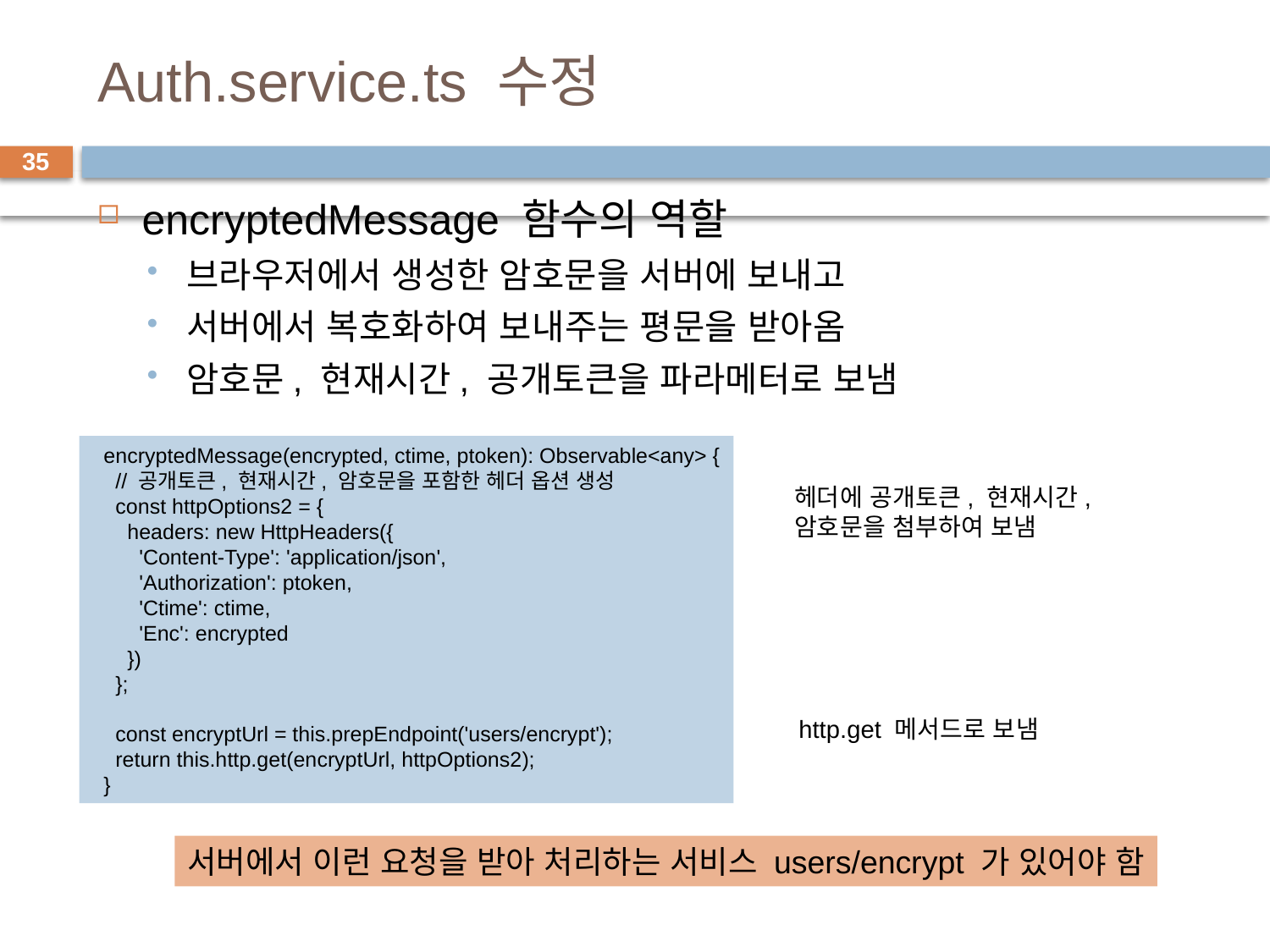

# Auth.service.ts 수정
35
encryptedMessage 함수의 역할
브라우저에서 생성한 암호문을 서버에 보내고
서버에서 복호화하여 보내주는 평문을 받아옴
암호문, 현재시간, 공개토큰을 파라메터로 보냄
  encryptedMessage(encrypted, ctime, ptoken): Observable<any> {
    // 공개토큰, 현재시간, 암호문을 포함한 헤더 옵션 생성
    const httpOptions2 = {
      headers: new HttpHeaders({
        'Content-Type': 'application/json',
        'Authorization': ptoken,
        'Ctime': ctime,
        'Enc': encrypted
      })
    };
    const encryptUrl = this.prepEndpoint('users/encrypt');
    return this.http.get(encryptUrl, httpOptions2);
  }
헤더에 공개토큰, 현재시간,
암호문을 첨부하여 보냄
http.get 메서드로 보냄
서버에서 이런 요청을 받아 처리하는 서비스 users/encrypt 가 있어야 함